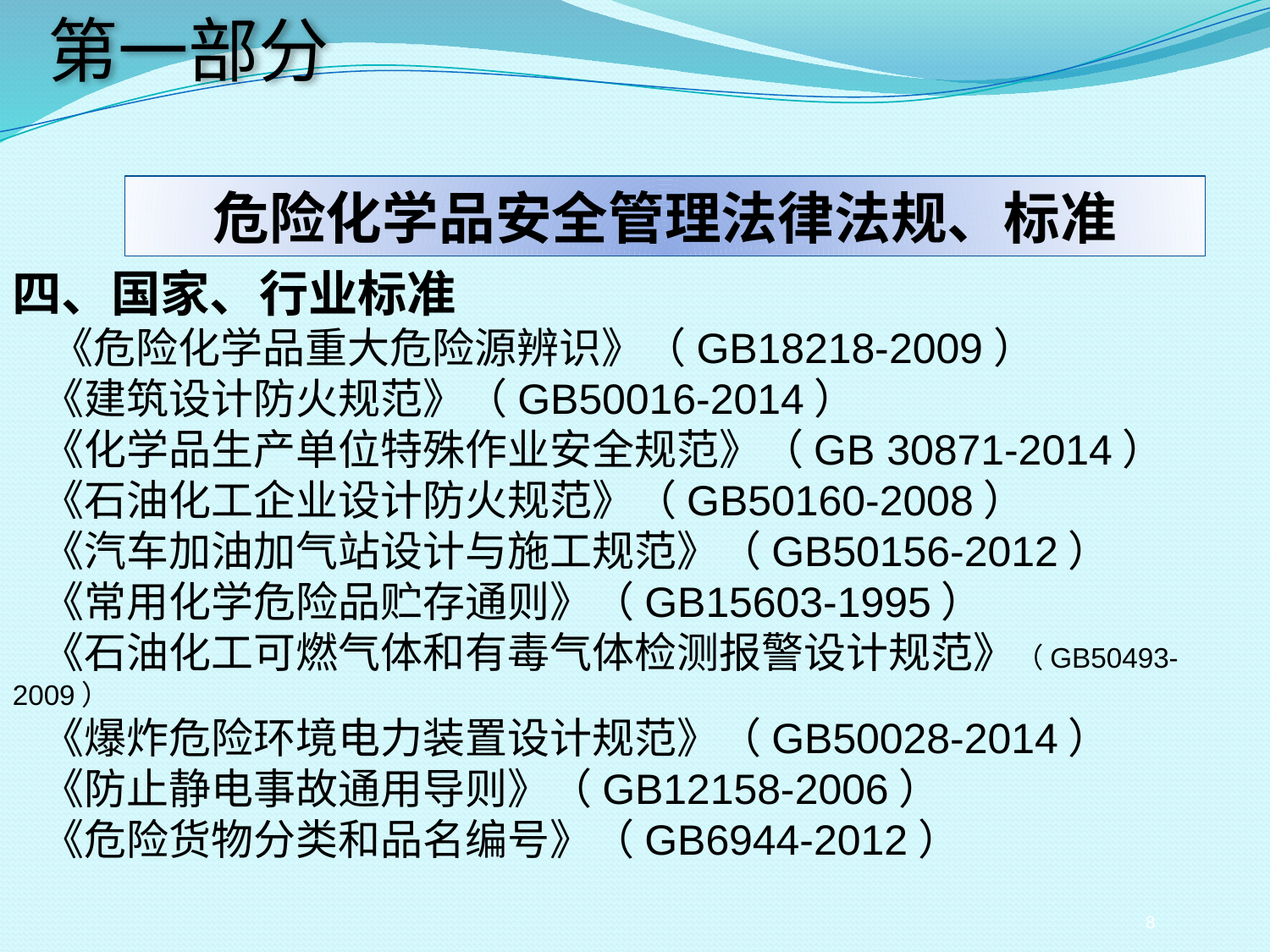

第一部分
危险化学品安全管理法律法规、标准
四、国家、行业标准
   《危险化学品重大危险源辨识》（GB18218-2009）
  《建筑设计防火规范》（GB50016-2014）
  《化学品生产单位特殊作业安全规范》（GB 30871-2014）
  《石油化工企业设计防火规范》（GB50160-2008）
  《汽车加油加气站设计与施工规范》（GB50156-2012）
  《常用化学危险品贮存通则》（GB15603-1995）
  《石油化工可燃气体和有毒气体检测报警设计规范》（GB50493-2009）
  《爆炸危险环境电力装置设计规范》（GB50028-2014）
  《防止静电事故通用导则》（GB12158-2006）
  《危险货物分类和品名编号》（GB6944-2012）

8